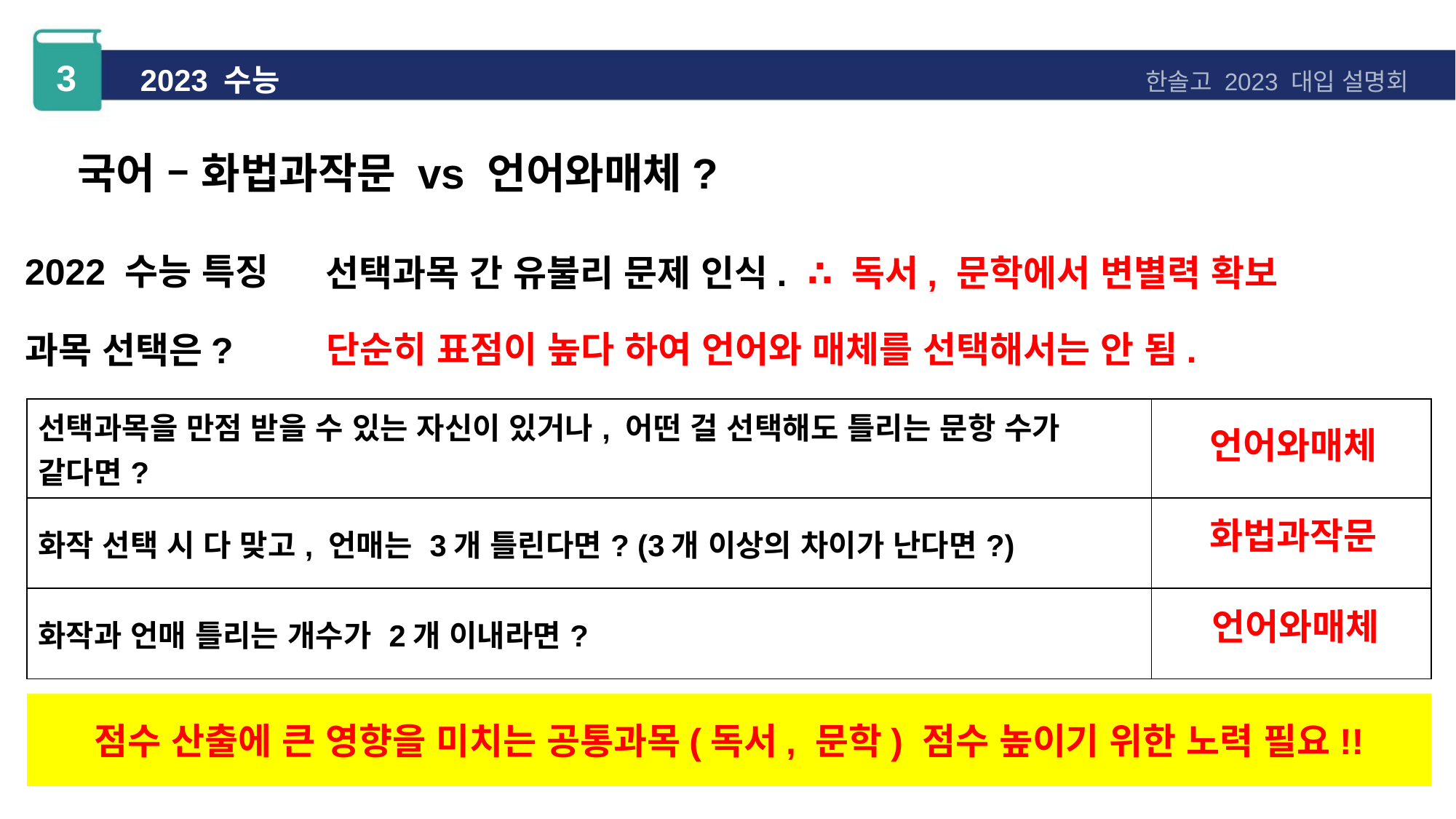

3
2023 수능
한솔고 2023 대입 설명회
국어 – 화법과작문 vs 언어와매체?
2022 수능 특징
선택과목 간 유불리 문제 인식.  ∴ 독서, 문학에서 변별력 확보
단순히 표점이 높다 하여 언어와 매체를 선택해서는 안 됨.
과목 선택은?
| 선택과목을 만점 받을 수 있는 자신이 있거나, 어떤 걸 선택해도 틀리는 문항 수가 같다면? |  |
| --- | --- |
| 화작 선택 시 다 맞고, 언매는 3개 틀린다면? (3개 이상의 차이가 난다면?) |  |
| 화작과 언매 틀리는 개수가 2개 이내라면? |  |
언어와매체
화법과작문
언어와매체
점수 산출에 큰 영향을 미치는 공통과목(독서, 문학) 점수 높이기 위한 노력 필요!!